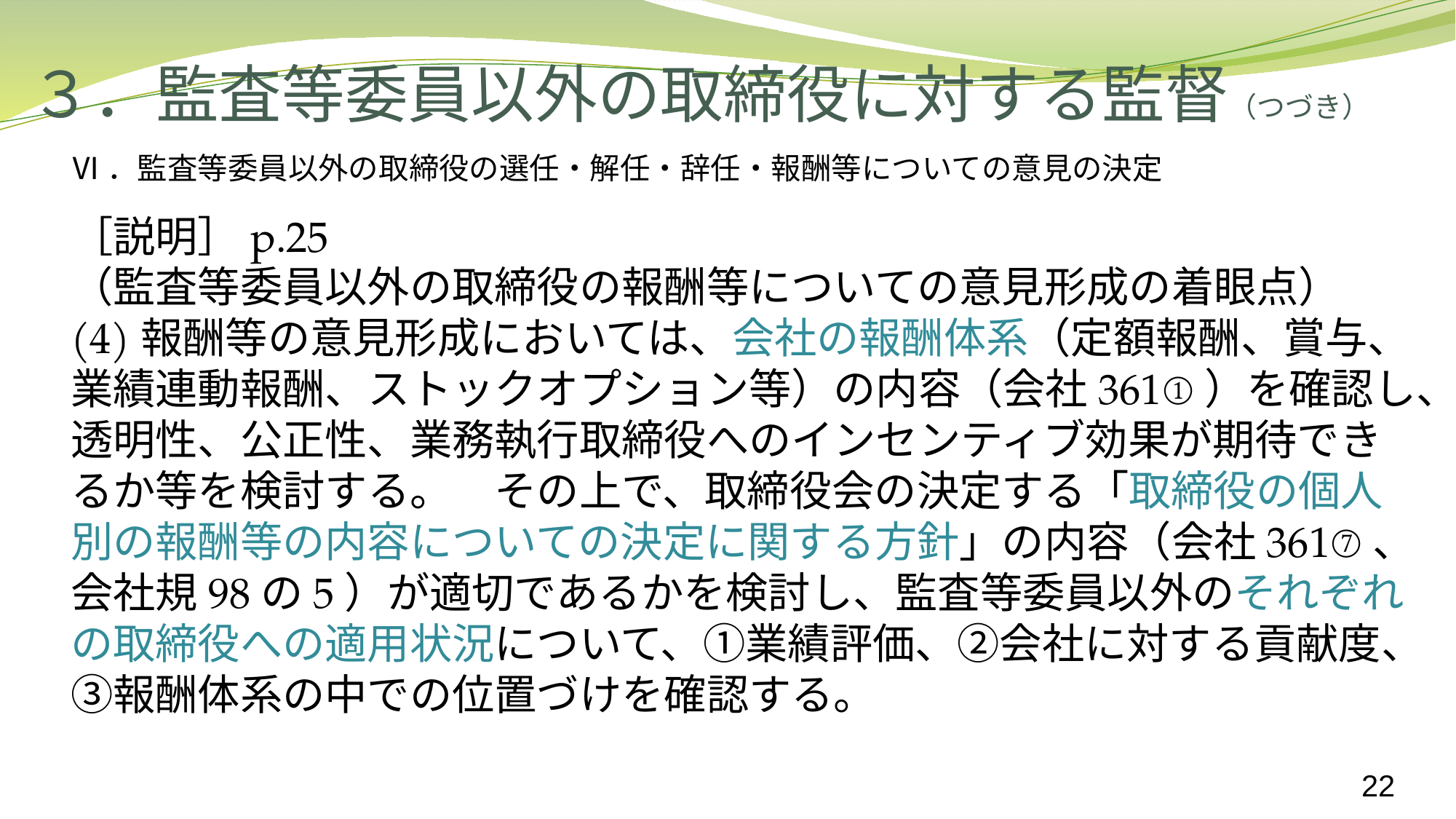

# ３．監査等委員以外の取締役に対する監督（つづき）
Ⅵ．監査等委員以外の取締役の選任・解任・辞任・報酬等についての意見の決定
［説明］p.25
（監査等委員以外の取締役の報酬等についての意見形成の着眼点）
(4)報酬等の意見形成においては、会社の報酬体系（定額報酬、賞与、業績連動報酬、ストックオプション等）の内容（会社361①）を確認し、透明性、公正性、業務執行取締役へのインセンティブ効果が期待できるか等を検討する。　その上で、取締役会の決定する「取締役の個人別の報酬等の内容についての決定に関する方針」の内容（会社361⑦、会社規98の5）が適切であるかを検討し、監査等委員以外のそれぞれの取締役への適用状況について、①業績評価、②会社に対する貢献度、③報酬体系の中での位置づけを確認する。

22